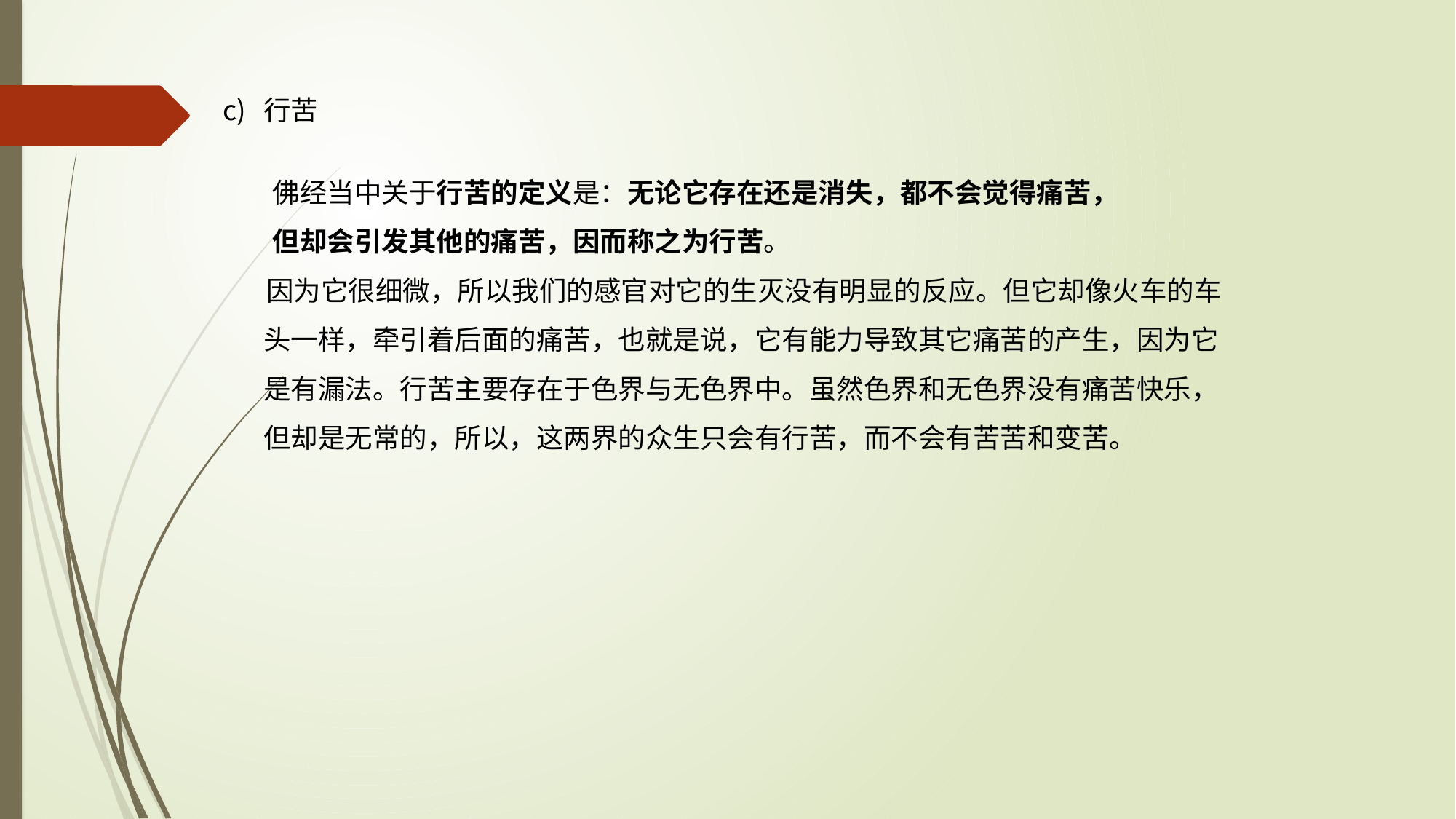

行苦

       佛经当中关于行苦的定义是：无论它存在还是消失，都不会觉得痛苦，
       但却会引发其他的痛苦，因而称之为行苦。
      因为它很细微，所以我们的感官对它的生灭没有明显的反应。但它却像火车的车头一样，牵引着后面的痛苦，也就是说，它有能力导致其它痛苦的产生，因为它是有漏法。行苦主要存在于色界与无色界中。虽然色界和无色界没有痛苦快乐，但却是无常的，所以，这两界的众生只会有行苦，而不会有苦苦和变苦。